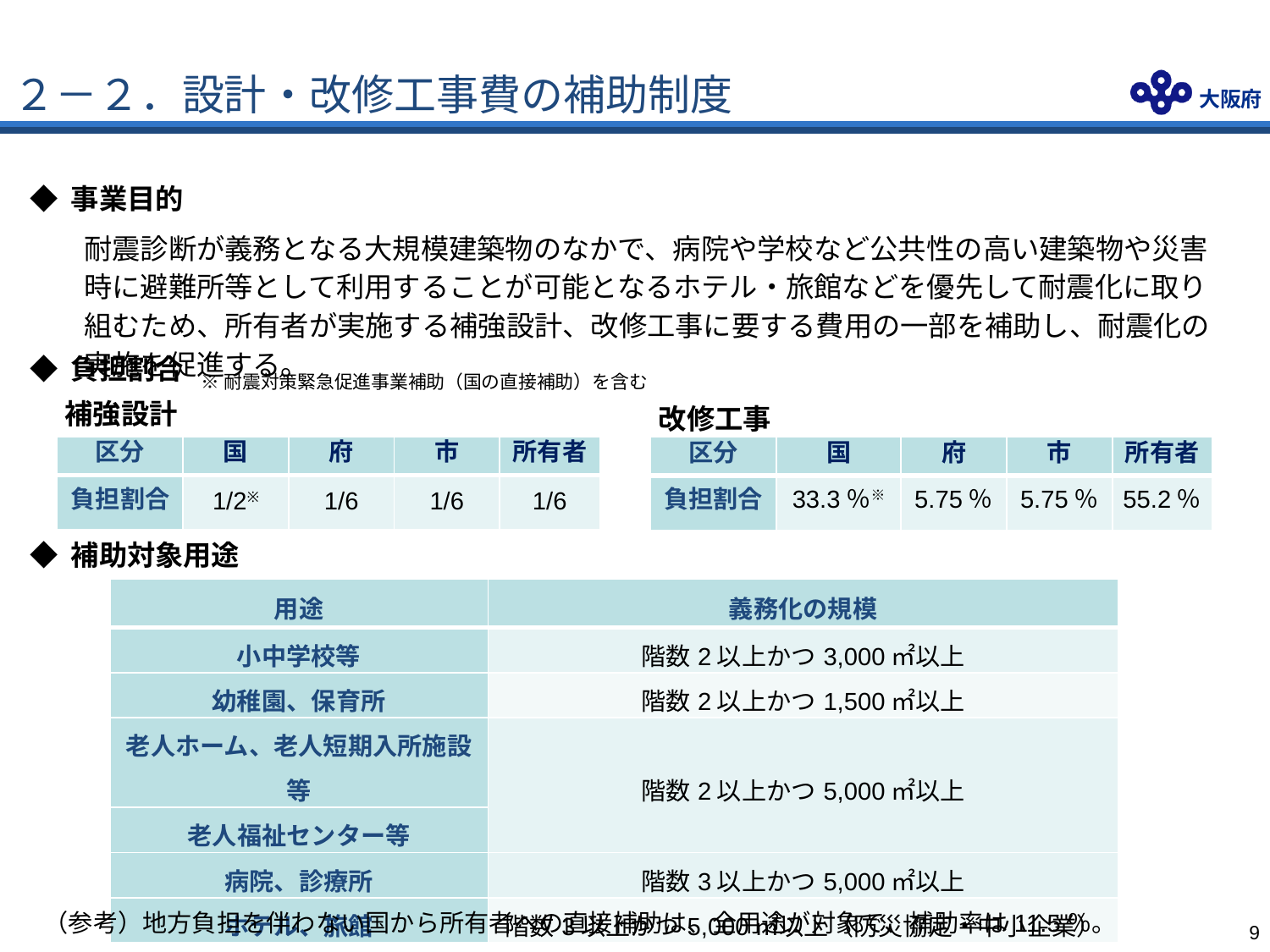

# ２－２．設計・改修工事費の補助制度
◆ 事業目的
耐震診断が義務となる大規模建築物のなかで、病院や学校など公共性の高い建築物や災害時に避難所等として利用することが可能となるホテル・旅館などを優先して耐震化に取り組むため、所有者が実施する補強設計、改修工事に要する費用の一部を補助し、耐震化の実施を促進する。
◆ 負担割合
※耐震対策緊急促進事業補助（国の直接補助）を含む
補強設計
改修工事
| 区分 | 国 | 府 | 市 | 所有者 |
| --- | --- | --- | --- | --- |
| 負担割合 | 1/2※ | 1/6 | 1/6 | 1/6 |
| 区分 | 国 | 府 | 市 | 所有者 |
| --- | --- | --- | --- | --- |
| 負担割合 | 33.3％※ | 5.75％ | 5.75％ | 55.2％ |
◆ 補助対象用途
| 用途 | 義務化の規模 |
| --- | --- |
| 小中学校等 | 階数2以上かつ3,000㎡以上 |
| 幼稚園、保育所 | 階数2以上かつ1,500㎡以上 |
| 老人ホーム、老人短期入所施設等 | 階数2以上かつ5,000㎡以上 |
| 老人福祉センター等 |  |
| 病院、診療所 | 階数3以上かつ5,000㎡以上 |
| ホテル、旅館 | 階数3以上かつ5,000㎡以上（防災協定・中小企業） |
（参考）地方負担を伴わない国から所有者への直接補助は、全用途が対象で、補助率は11.5％。
9